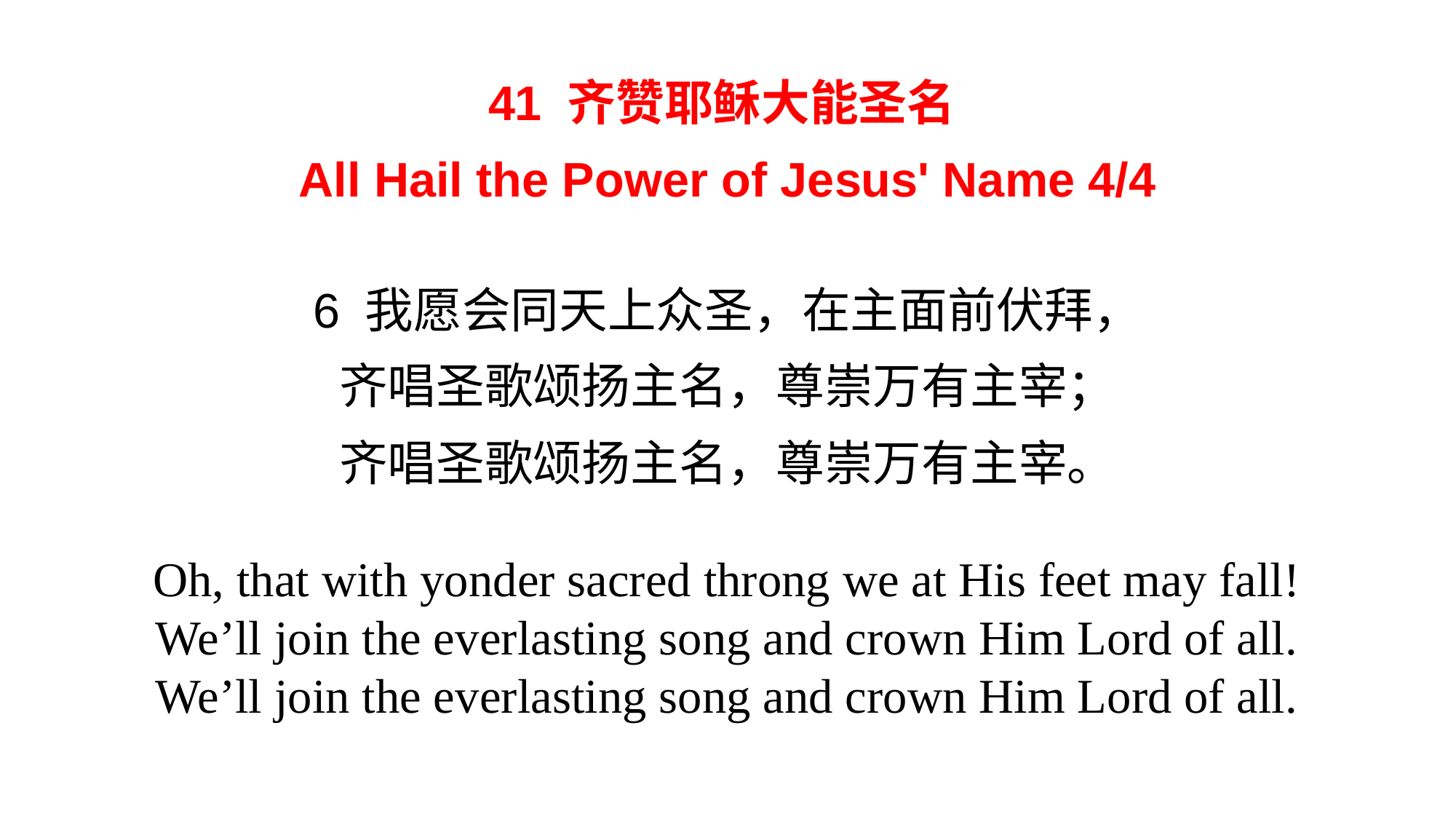

41 齐赞耶稣大能圣名
All Hail the Power of Jesus' Name 4/4
6 我愿会同天上众圣，在主面前伏拜，
齐唱圣歌颂扬主名，尊崇万有主宰；
齐唱圣歌颂扬主名，尊崇万有主宰。

Oh, that with yonder sacred throng we at His feet may fall!
We’ll join the everlasting song and crown Him Lord of all.
We’ll join the everlasting song and crown Him Lord of all.